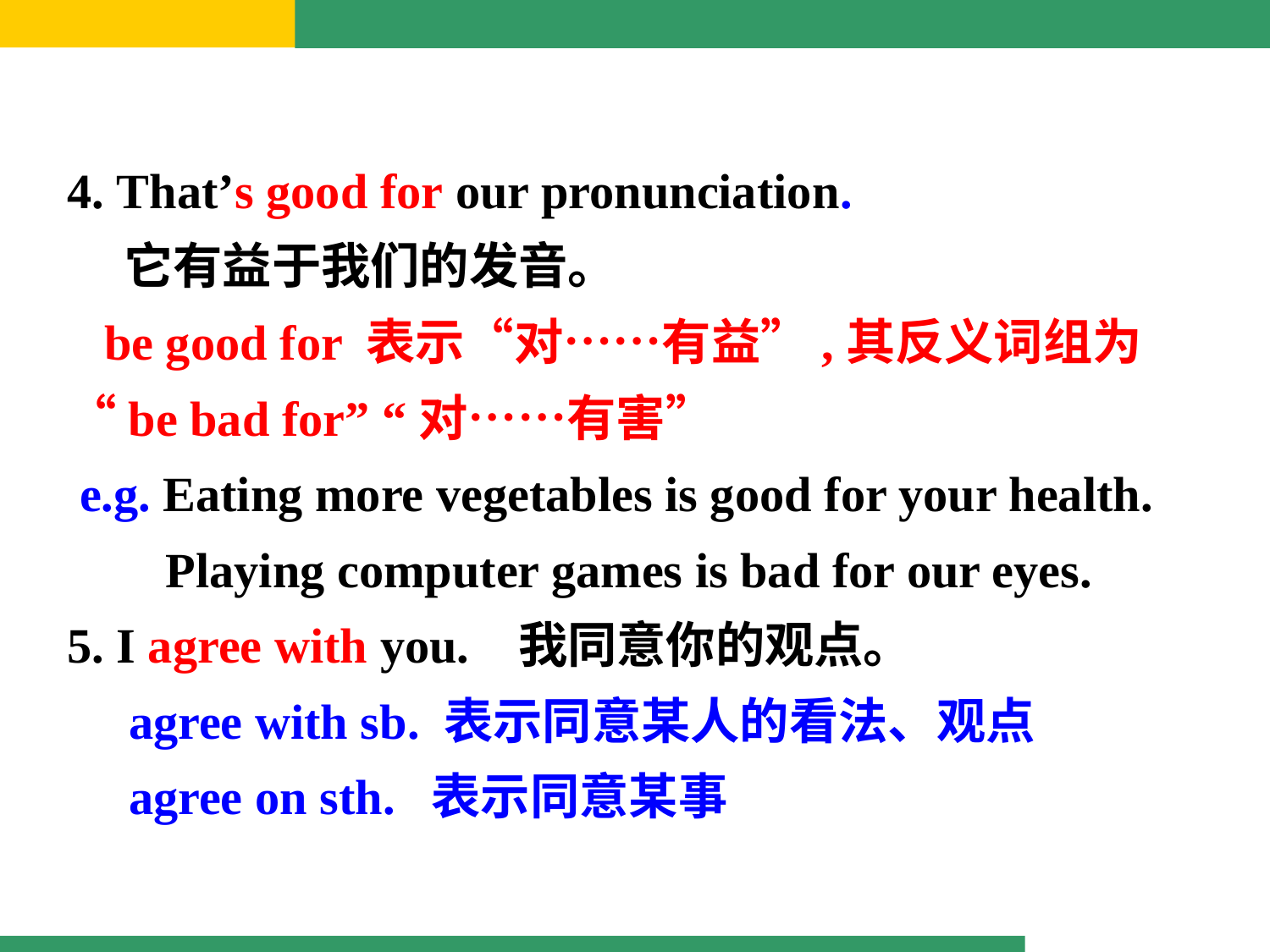

4. That’s good for our pronunciation.
    它有益于我们的发音。
   be good for 表示“对……有益”,其反义词组为“be bad for” “对……有害”
 e.g. Eating more vegetables is good for your health.
        Playing computer games is bad for our eyes.
5. I agree with you.   我同意你的观点。
     agree with sb. 表示同意某人的看法、观点
     agree on sth.  表示同意某事